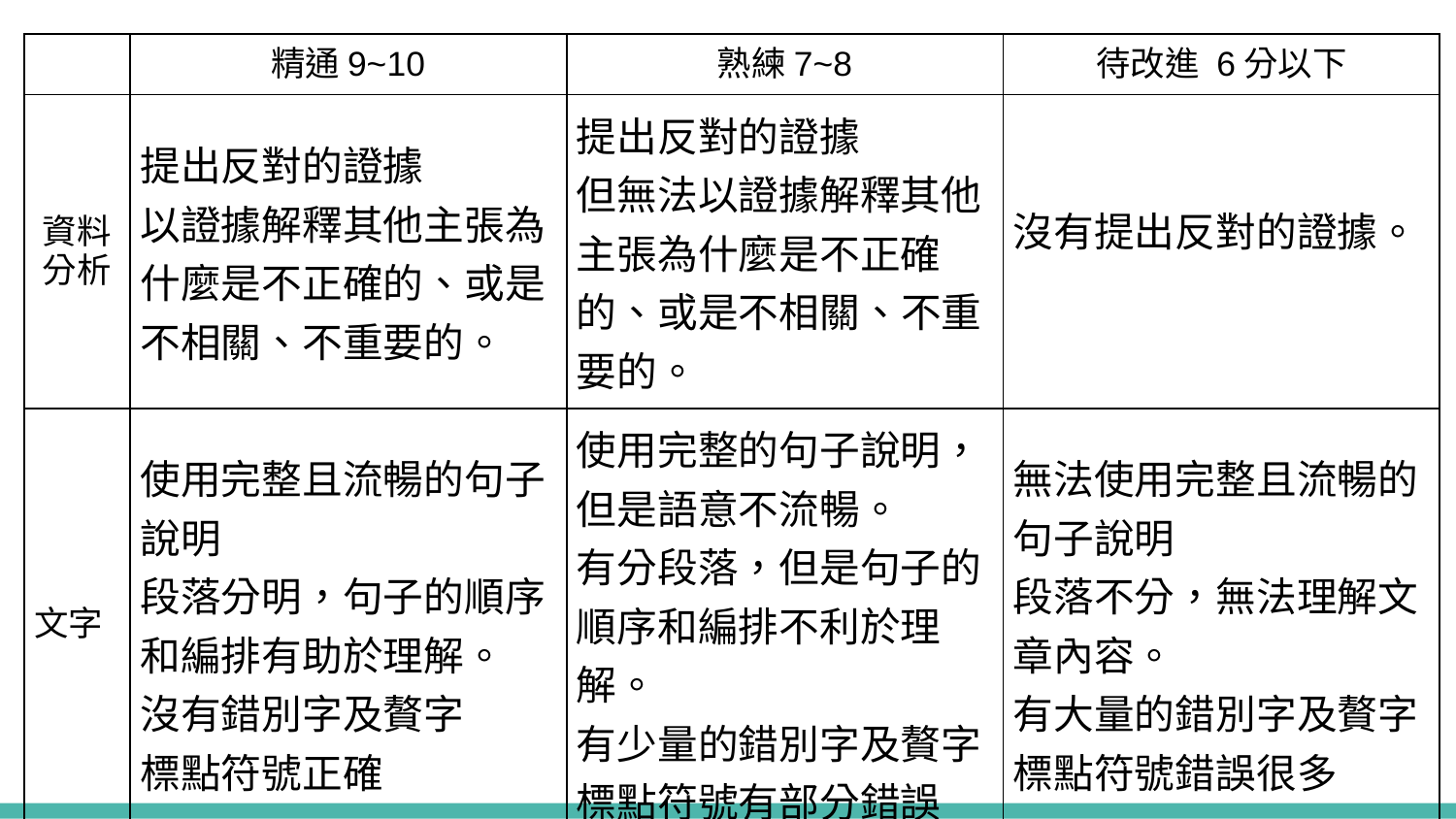

|  | 精通9~10 | 熟練7~8 | 待改進 6分以下 |
| --- | --- | --- | --- |
| 資料分析 | 提出反對的證據 以證據解釋其他主張為什麼是不正確的、或是不相關、不重要的。 | 提出反對的證據 但無法以證據解釋其他主張為什麼是不正確的、或是不相關、不重要的。 | 沒有提出反對的證據。 |
| 文字 | 使用完整且流暢的句子說明 段落分明，句子的順序和編排有助於理解。 沒有錯別字及贅字 標點符號正確 | 使用完整的句子說明，但是語意不流暢。 有分段落，但是句子的順序和編排不利於理解。 有少量的錯別字及贅字 標點符號有部分錯誤 | 無法使用完整且流暢的句子說明 段落不分，無法理解文章內容。 有大量的錯別字及贅字 標點符號錯誤很多 |